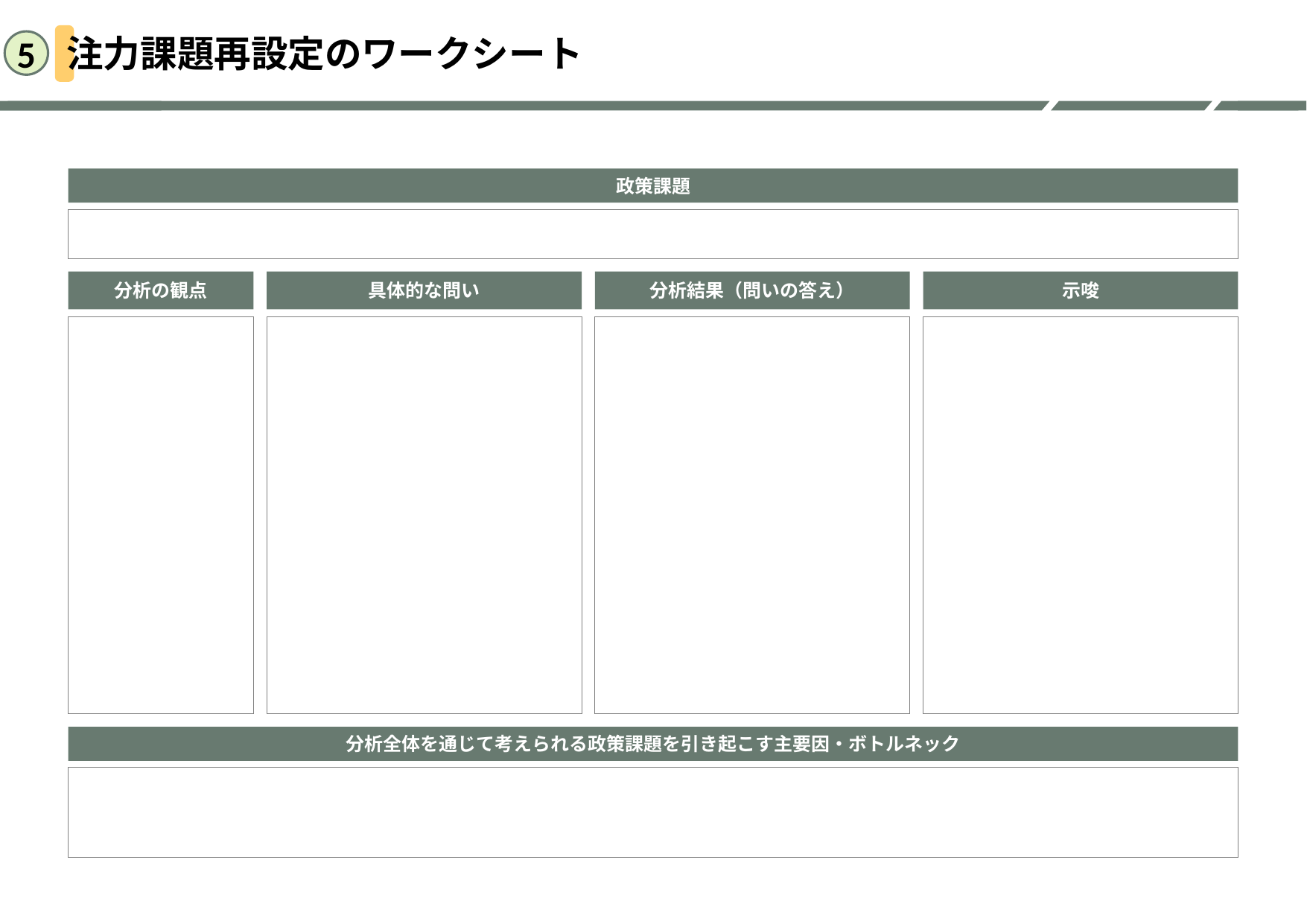

注力課題再設定のワークシート
5
政策課題

分析の観点
具体的な問い
分析結果（問いの答え）
示唆

分析全体を通じて考えられる政策課題を引き起こす主要因・ボトルネック